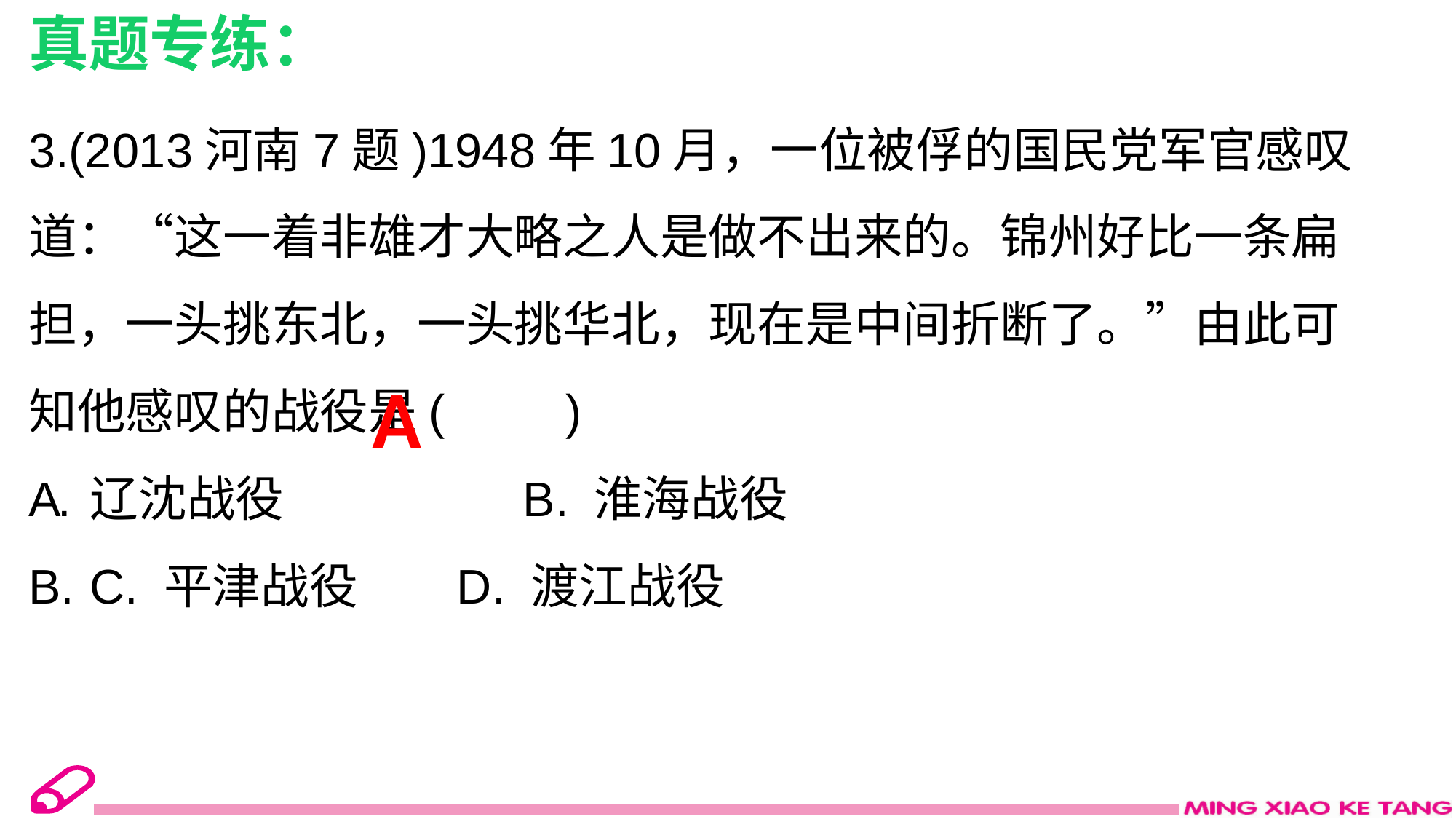

真题专练：
3.(2013河南7题)1948年10月，一位被俘的国民党军官感叹道：“这一着非雄才大略之人是做不出来的。锦州好比一条扁担，一头挑东北，一头挑华北，现在是中间折断了。”由此可知他感叹的战役是(　　)
辽沈战役　　　  　 B. 淮海战役
C. 平津战役        D. 渡江战役

A